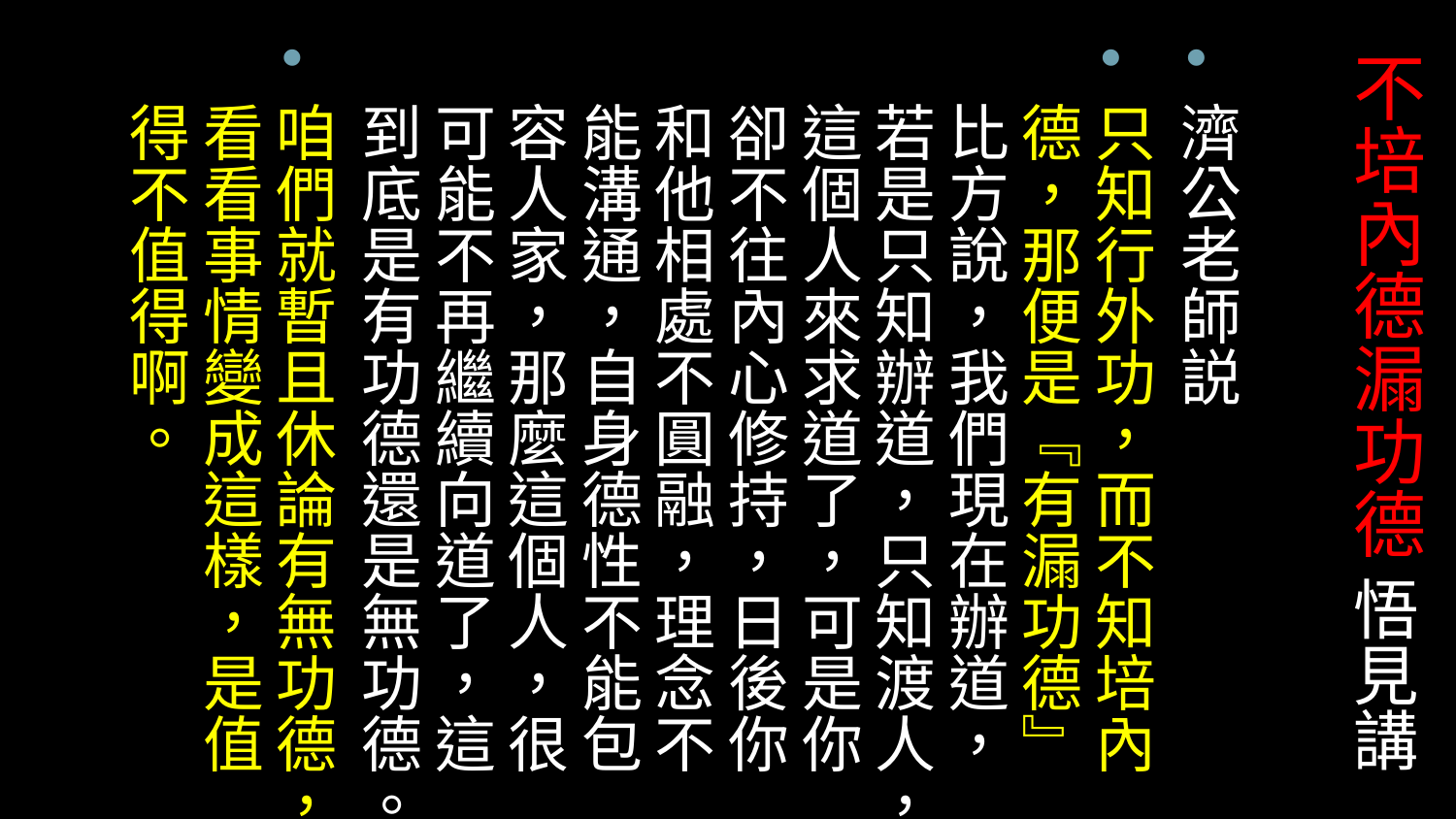

# 不培內德漏功德 悟見講
濟公老師説
只知行外功，而不知培內德，那便是『有漏功德』比方說，我們現在辦道，若是只知辦道，只知渡人，這個人來求道了，可是你卻不往內心修持，日後你和他相處不圓融，理念不能溝通，自身德性不能包容人家，那麼這個人，很可能不再繼續向道了，這到底是有功德還是無功德。
咱們就暫且休論有無功德，看看事情變成這樣，是值得不值得啊。